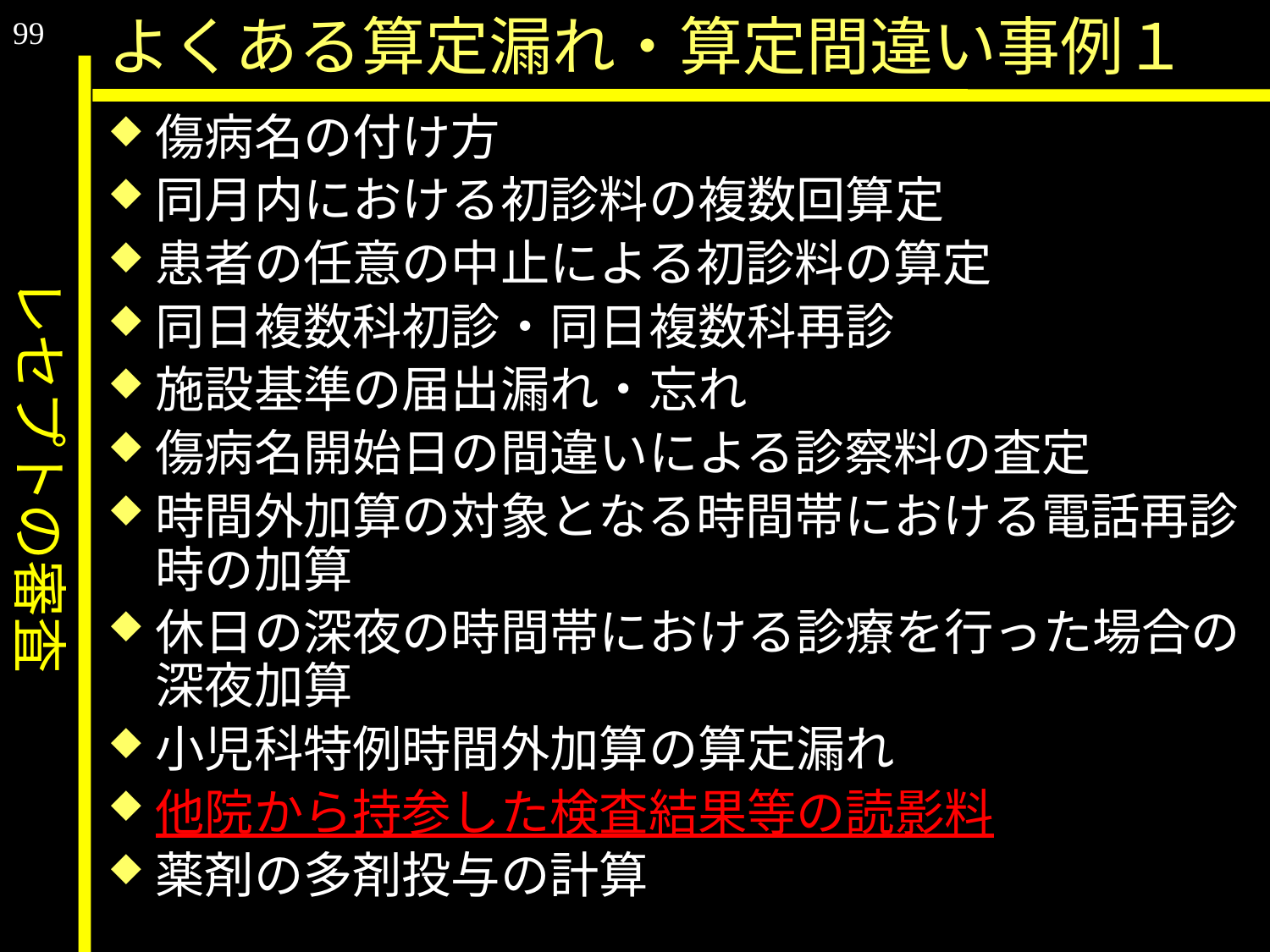

99
レセプトの審査
よくある算定漏れ・算定間違い事例１

傷病名の付け方
同月内における初診料の複数回算定
患者の任意の中止による初診料の算定
同日複数科初診・同日複数科再診
施設基準の届出漏れ・忘れ
傷病名開始日の間違いによる診察料の査定
時間外加算の対象となる時間帯における電話再診時の加算
休日の深夜の時間帯における診療を行った場合の深夜加算
小児科特例時間外加算の算定漏れ
他院から持参した検査結果等の読影料
薬剤の多剤投与の計算